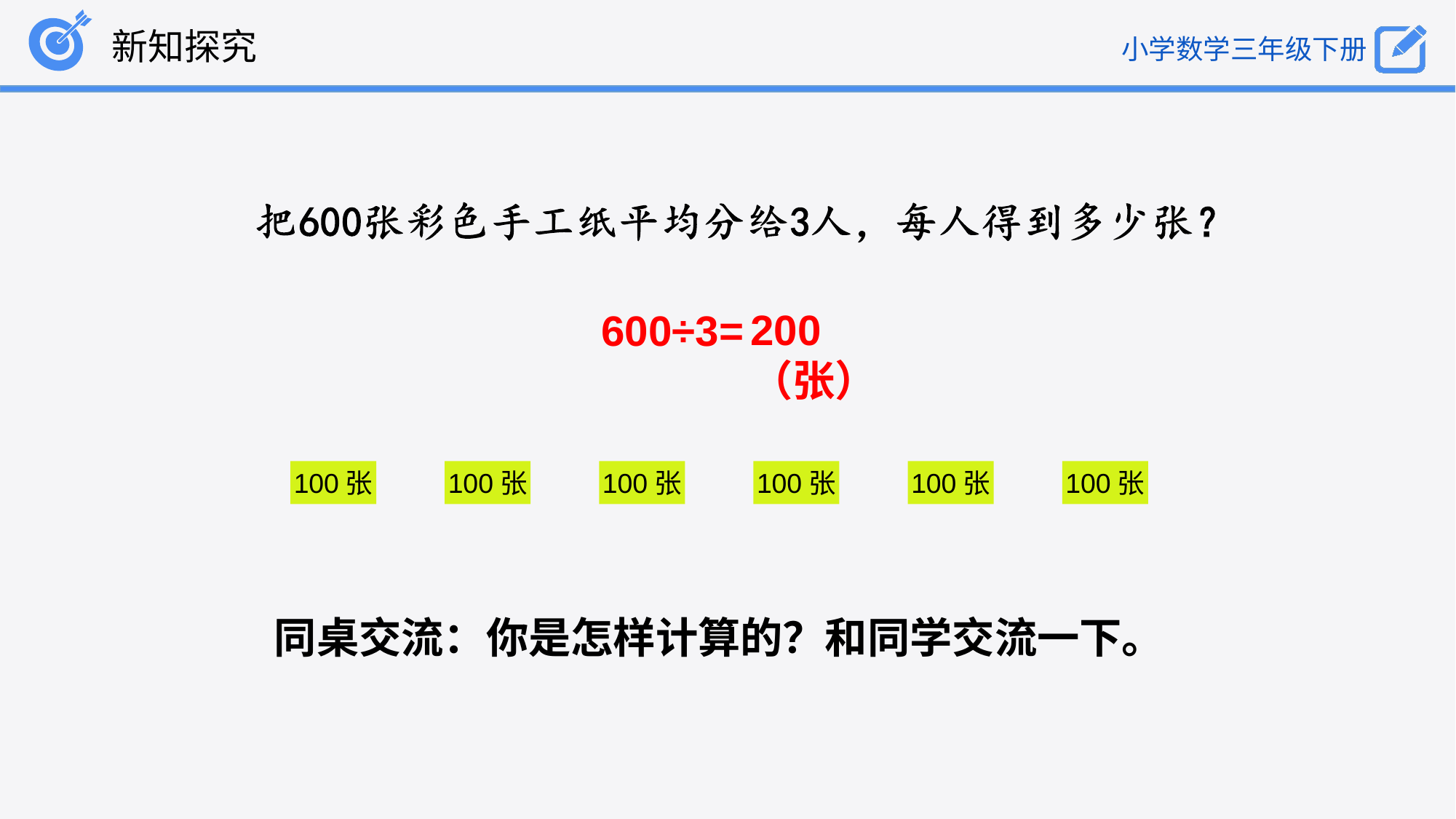

新知探究

200（张）
600÷3=
100张
100张
100张
100张
100张
100张
同桌交流：你是怎样计算的？和同学交流一下。